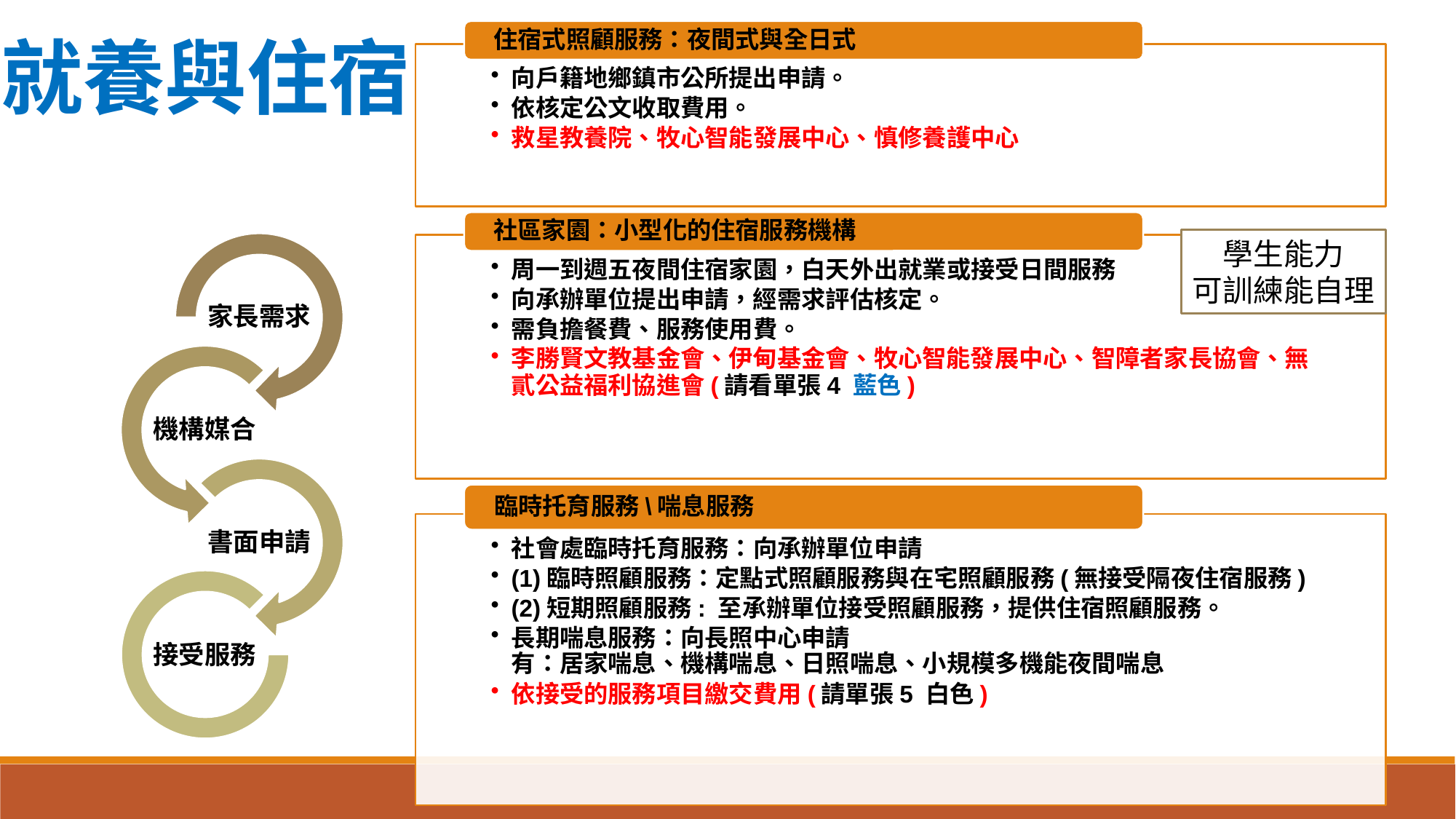

就養與住宿
向戶籍地鄉鎮市公所提出申請。
依核定公文收取費用。
救星教養院、牧心智能發展中心、慎修養護中心
住宿式照顧服務：夜間式與全日式
周一到週五夜間住宿家園，白天外出就業或接受日間服務
向承辦單位提出申請，經需求評估核定。
需負擔餐費、服務使用費。
李勝賢文教基金會、伊甸基金會、牧心智能發展中心、智障者家長協會、無貳公益福利協進會(請看單張4 藍色)
社區家園：小型化的住宿服務機構
社會處臨時托育服務：向承辦單位申請
(1)臨時照顧服務：定點式照顧服務與在宅照顧服務(無接受隔夜住宿服務)
(2)短期照顧服務: 至承辦單位接受照顧服務，提供住宿照顧服務。
長期喘息服務：向長照中心申請
有：居家喘息、機構喘息、日照喘息、小規模多機能夜間喘息
依接受的服務項目繳交費用(請單張5 白色)
臨時托育服務\喘息服務
家長需求
機構媒合
書面申請
接受服務
學生能力
可訓練能自理